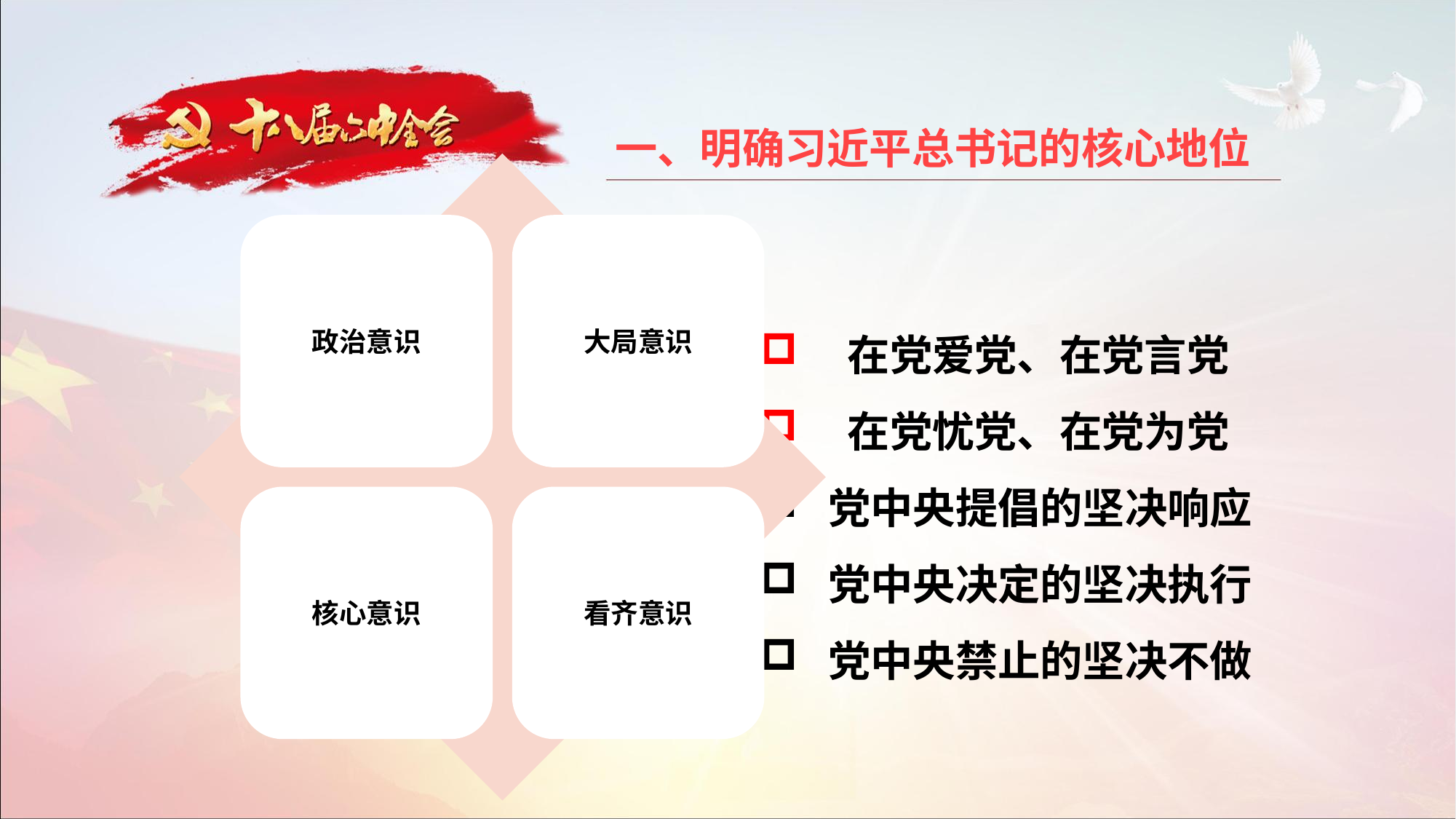

一、明确习近平总书记的核心地位
政治意识
大局意识
核心意识
看齐意识

    在党爱党、在党言党
    在党忧党、在党为党
  党中央提倡的坚决响应
  党中央决定的坚决执行
  党中央禁止的坚决不做